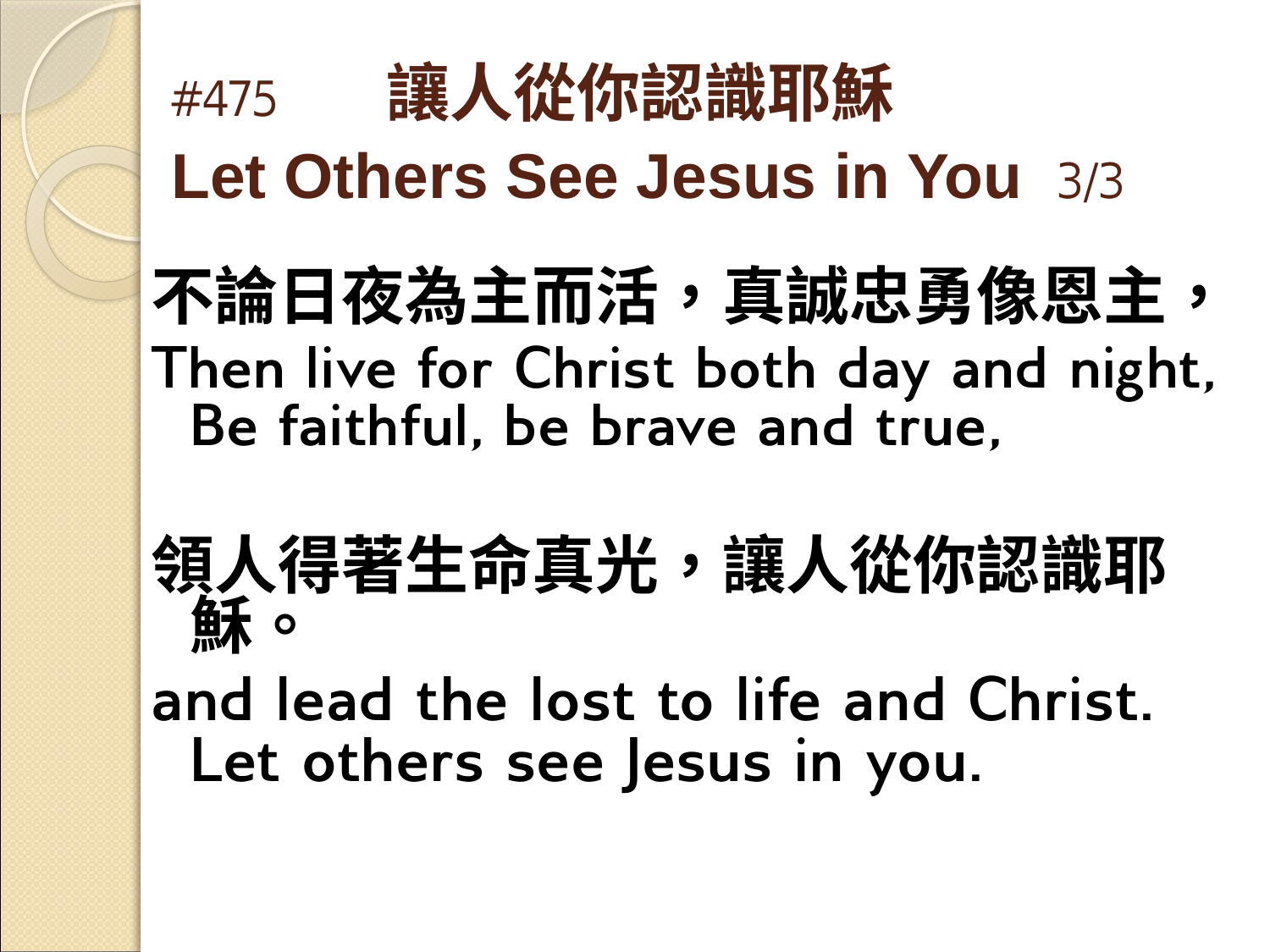

# #475   讓人從你認識耶穌 Let Others See Jesus in You  3/3
不論日夜為主而活，真誠忠勇像恩主，
Then live for Christ both day and night,
Be faithful, be brave and true,

領人得著生命真光，讓人從你認識耶穌。
and lead the lost to life and Christ.
Let others see Jesus in you.